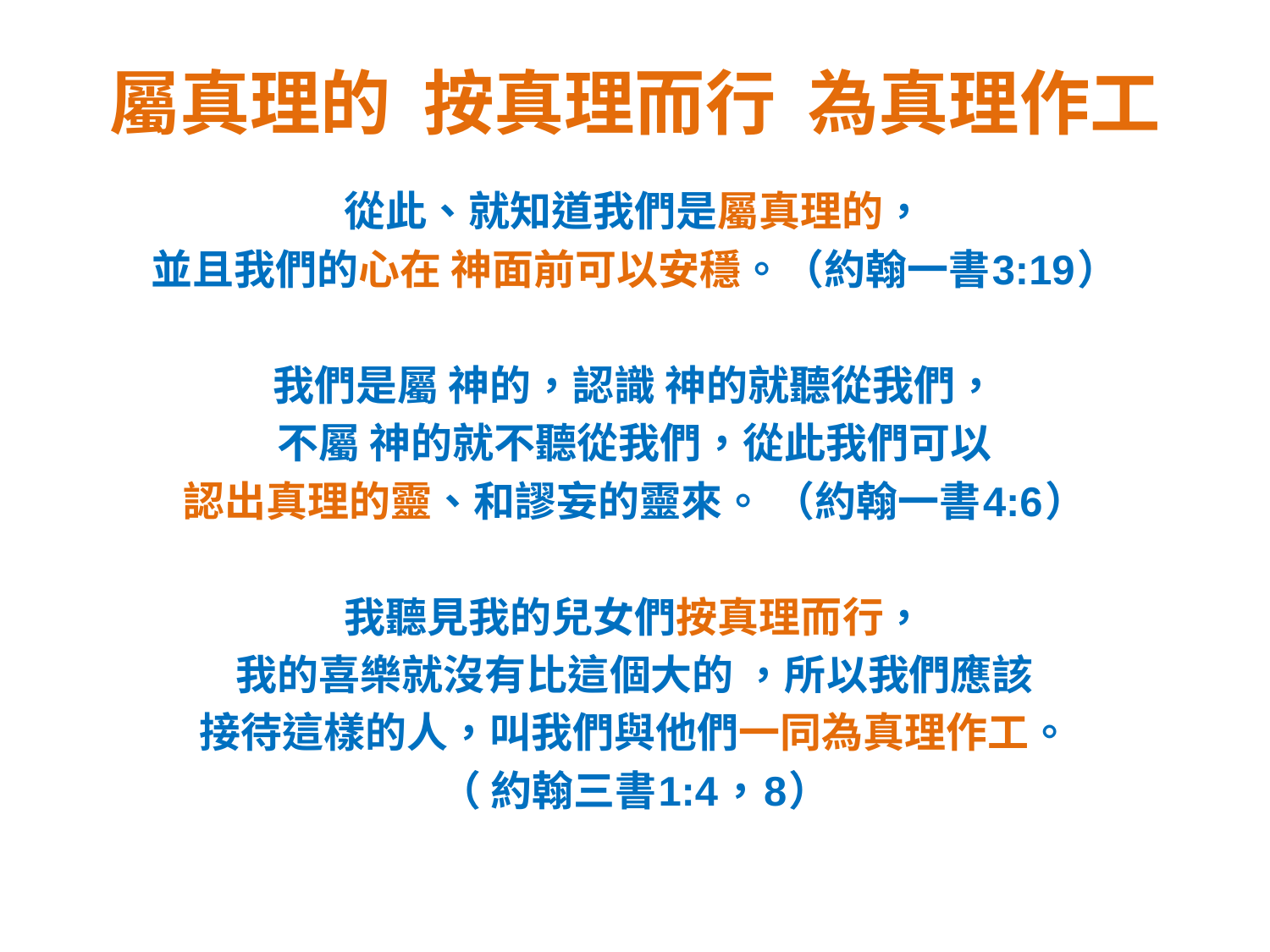

# 屬真理的  按真理而行  為真理作工
從此、就知道我們是屬真理的，
並且我們的心在 神面前可以安穩。（約翰一書3:19）

我們是屬 神的，認識 神的就聽從我們，
不屬 神的就不聽從我們，從此我們可以
認出真理的靈、和謬妄的靈來。 （約翰一書4:6）

我聽見我的兒女們按真理而行，
我的喜樂就沒有比這個大的 ，所以我們應該
接待這樣的人，叫我們與他們一同為真理作工。
（ 約翰三書1:4，8）